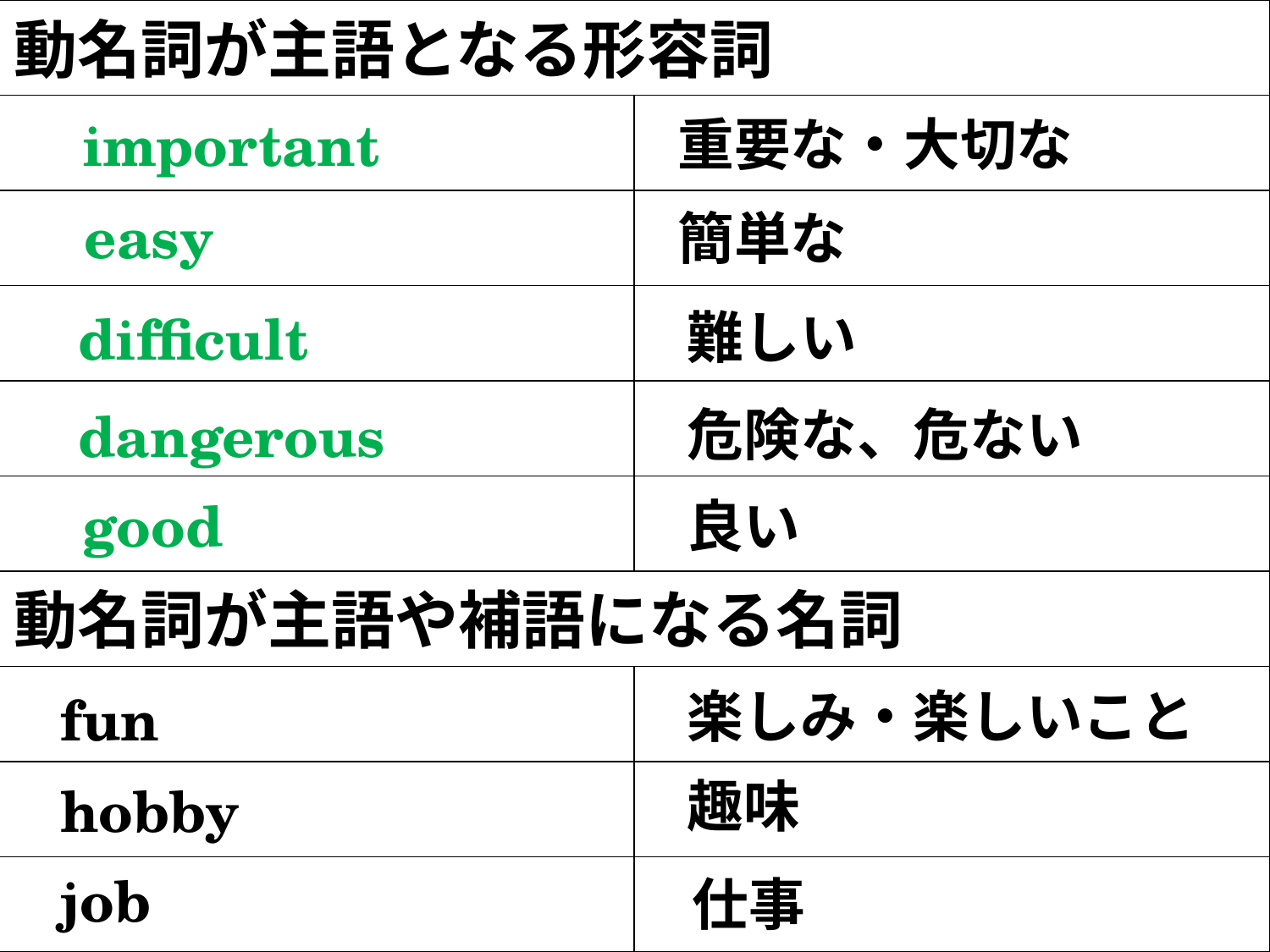

|  |  |
| --- | --- |
|  |  |
|  |  |
|  |  |
|  |  |
|  |  |
|  |  |
|  |  |
|  |  |
|  |  |
動名詞が主語となる形容詞
重要な・大切な
important
easy
簡単な
難しい
difficult
危険な、危ない
dangerous
good
良い
動名詞が主語や補語になる名詞
楽しみ・楽しいこと
fun
趣味
hobby
job
仕事